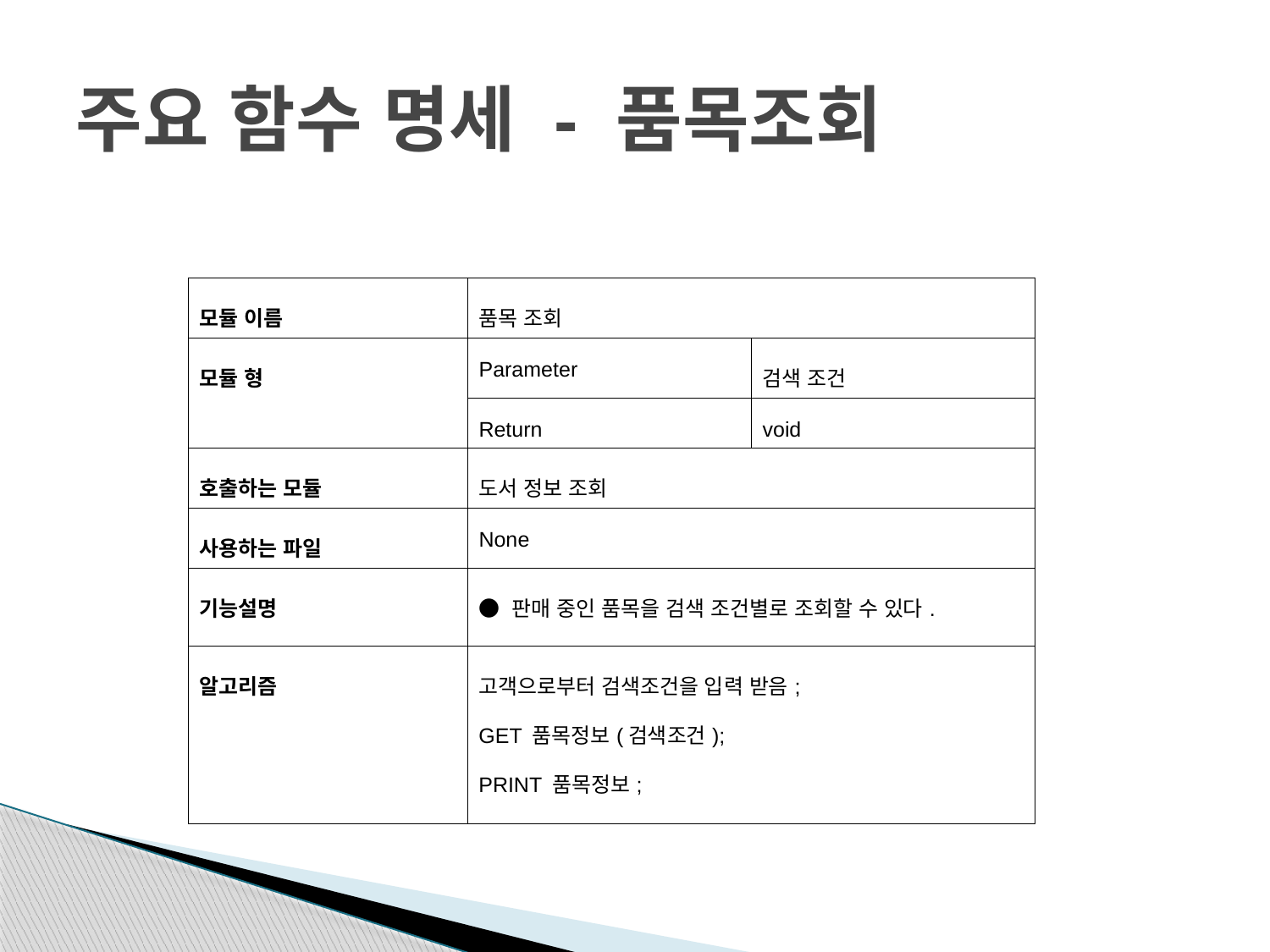

# 주요 함수 명세 - 품목조회
| 모듈 이름 | 품목 조회 |  |
| --- | --- | --- |
| 모듈 형 | Parameter | 검색 조건 |
|  | Return | void |
| 호출하는 모듈 | 도서 정보 조회 |  |
| 사용하는 파일 | None |  |
| 기능설명 | ● 판매 중인 품목을 검색 조건별로 조회할 수 있다. |  |
| 알고리즘 | 고객으로부터 검색조건을 입력 받음; GET 품목정보(검색조건); PRINT 품목정보; |  |